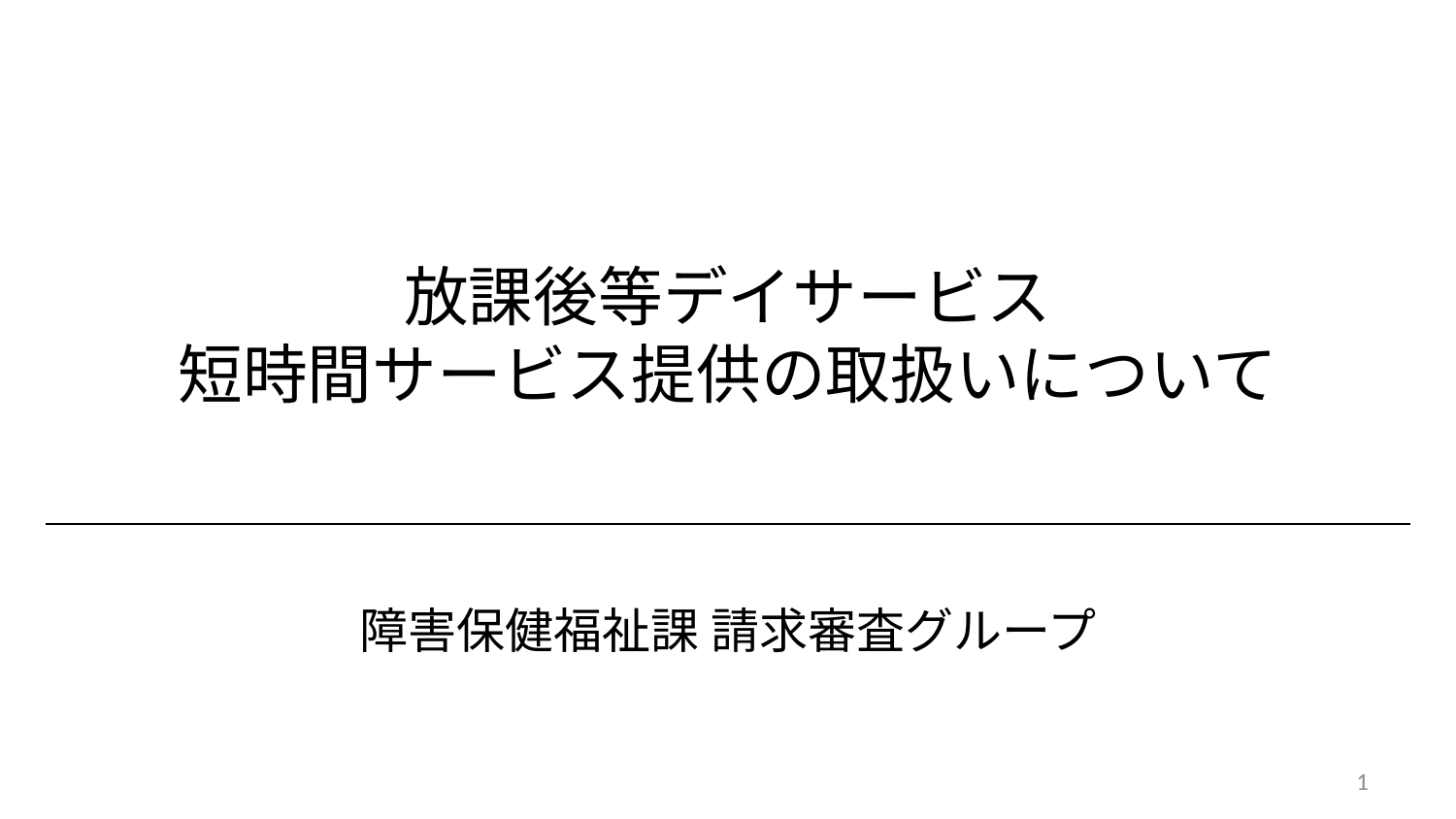

# 放課後等デイサービス 短時間サービス提供の取扱いについて
障害保健福祉課 請求審査グループ
1